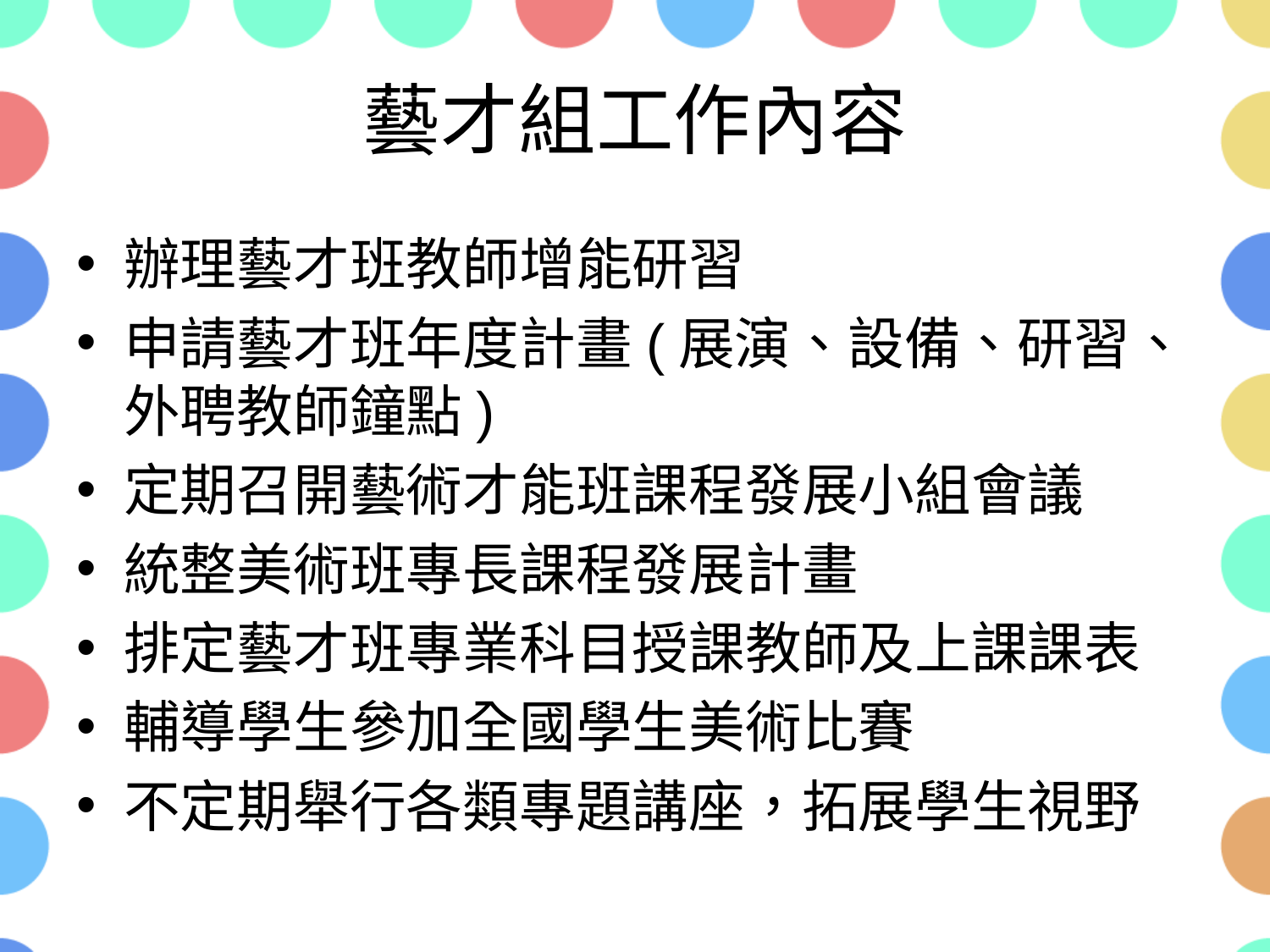

# 藝才組工作內容
辦理藝才班教師增能研習
申請藝才班年度計畫(展演、設備、研習、外聘教師鐘點)
定期召開藝術才能班課程發展小組會議
統整美術班專長課程發展計畫
排定藝才班專業科目授課教師及上課課表
輔導學生參加全國學生美術比賽
不定期舉行各類專題講座，拓展學生視野